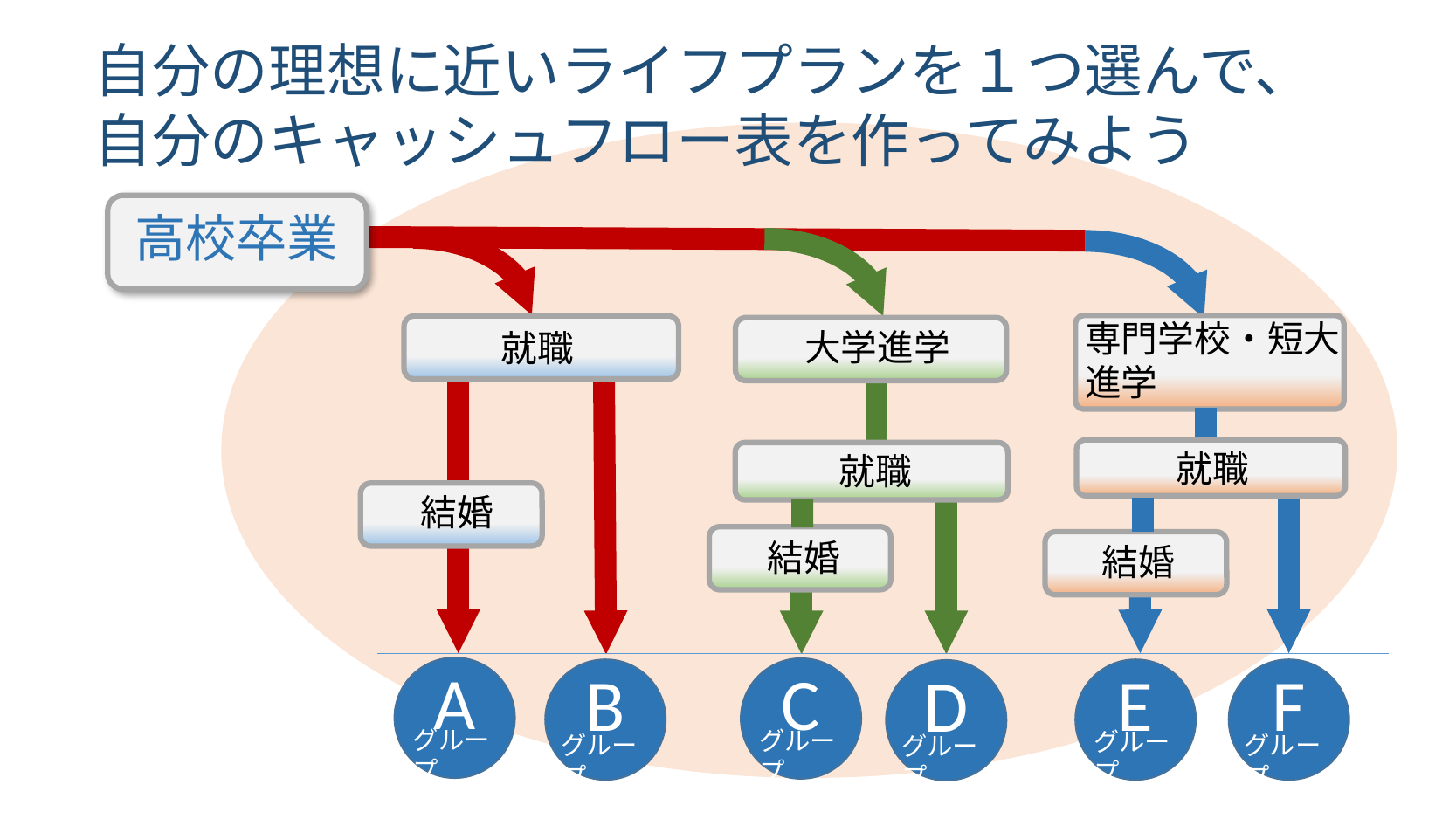

自分の理想に近いライフプランを１つ選んで、
自分のキャッシュフロー表を作ってみよう

高校卒業

専門学校・短大
進学

就職

結婚
E

グループ
F

グループ

就職

結婚
A

グループ
B

グループ

大学進学
就職

結婚
C

グループ
D

グループ